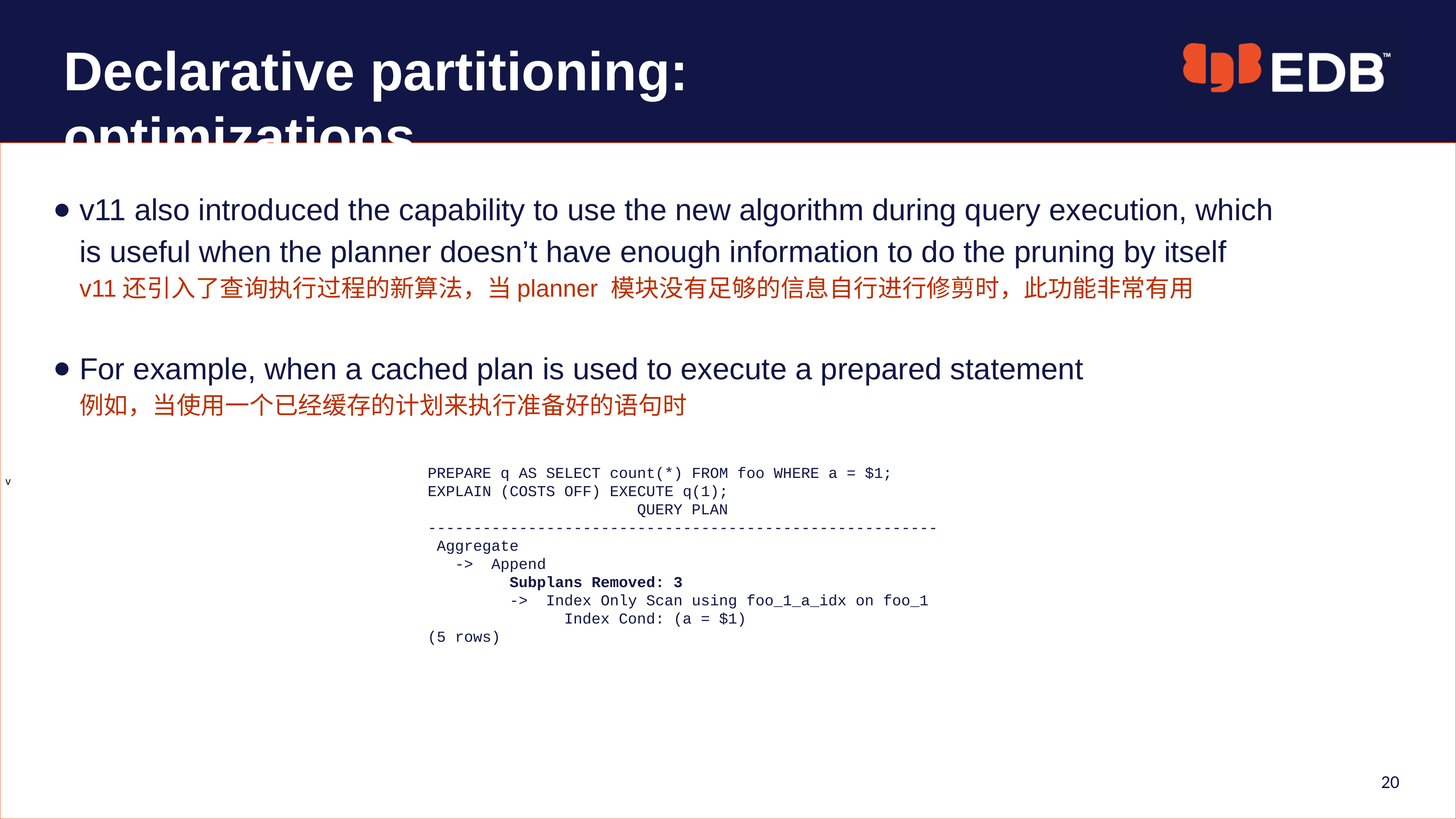

Declarative partitioning: optimizations
v11 also introduced the capability to use the new algorithm during query execution, which is useful when the planner doesn’t have enough information to do the pruning by itself
v11还引入了查询执行过程的新算法，当planner 模块没有足够的信息自行进行修剪时，此功能非常有用

For example, when a cached plan is used to execute a prepared statement
例如，当使用一个已经缓存的计划来执行准备好的语句时
PREPARE q AS SELECT count(*) FROM foo WHERE a = $1;
EXPLAIN (COSTS OFF) EXECUTE q(1);
                       QUERY PLAN
--------------------------------------------------------
 Aggregate
   ->  Append
         Subplans Removed: 3
         ->  Index Only Scan using foo_1_a_idx on foo_1
               Index Cond: (a = $1)
(5 rows)

20
20